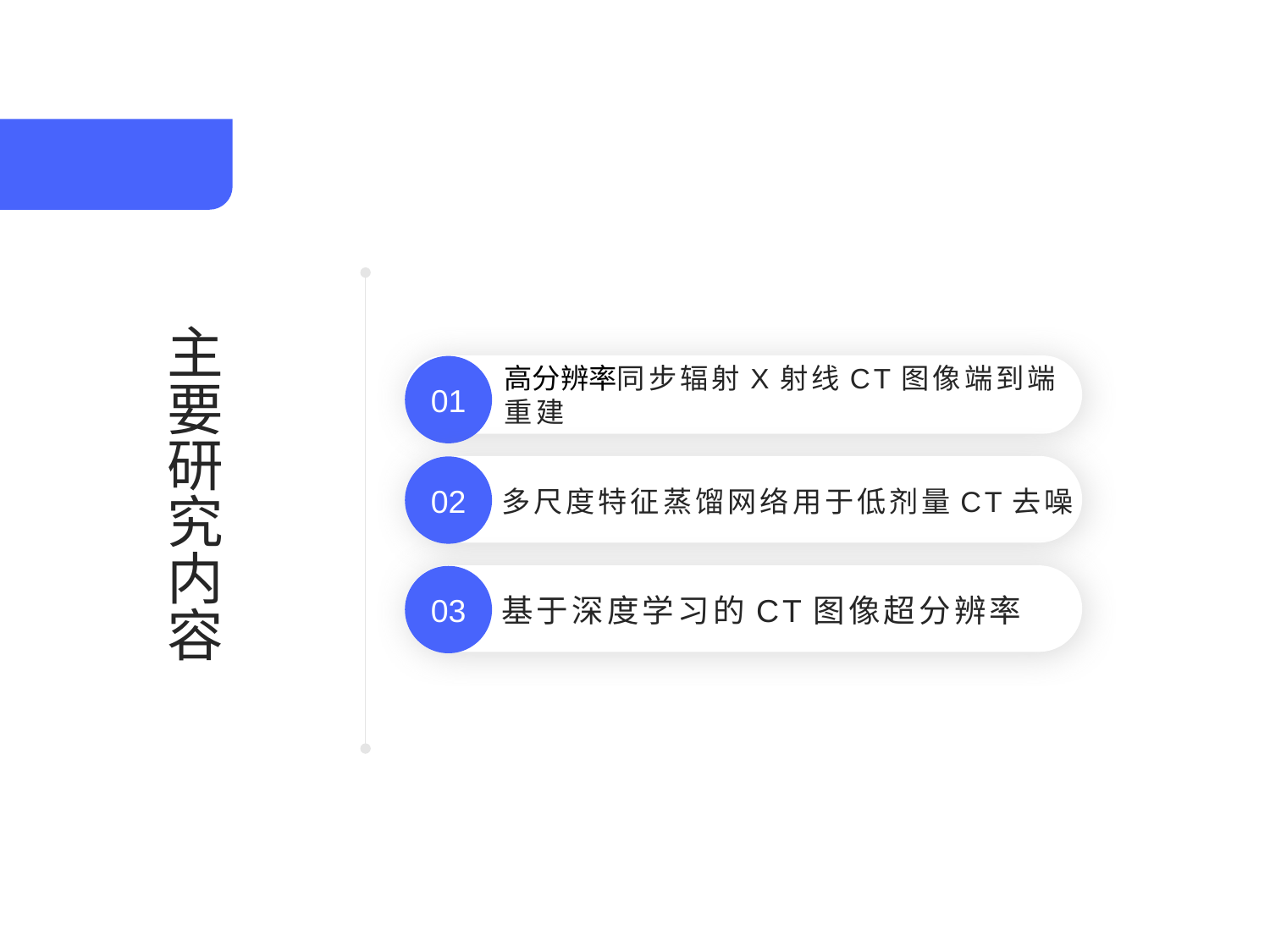

主要研究内容

01
高分辨率同步辐射X射线CT图像端到端重建

02
多尺度特征蒸馏网络用于低剂量CT去噪

03
基于深度学习的CT图像超分辨率